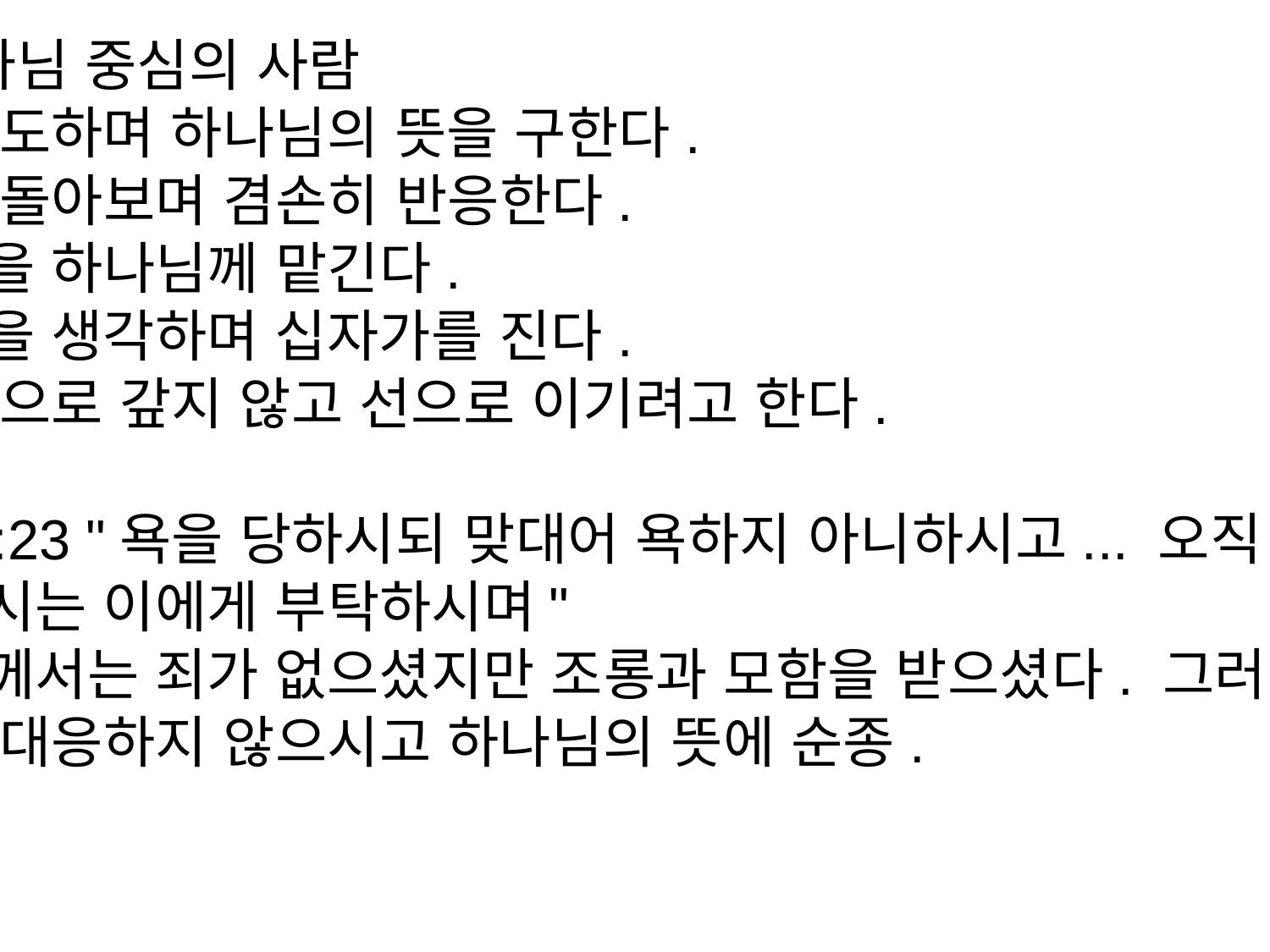

② 하나님 중심의 사람
먼저 기도하며 하나님의 뜻을 구한다.
자신을 돌아보며 겸손히 반응한다.
억울함을 하나님께 맡긴다.
예수님을 생각하며 십자가를 진다.
악을 악으로 갚지 않고 선으로 이기려고 한다.

벧전 2:23 "욕을 당하시되 맞대어 욕하지 아니하시고... 오직 공의로 심판하시는 이에게 부탁하시며"
예수님께서는 죄가 없으셨지만 조롱과 모함을 받으셨다. 그러나 변명과 혈기로 대응하지 않으시고 하나님의 뜻에 순종.